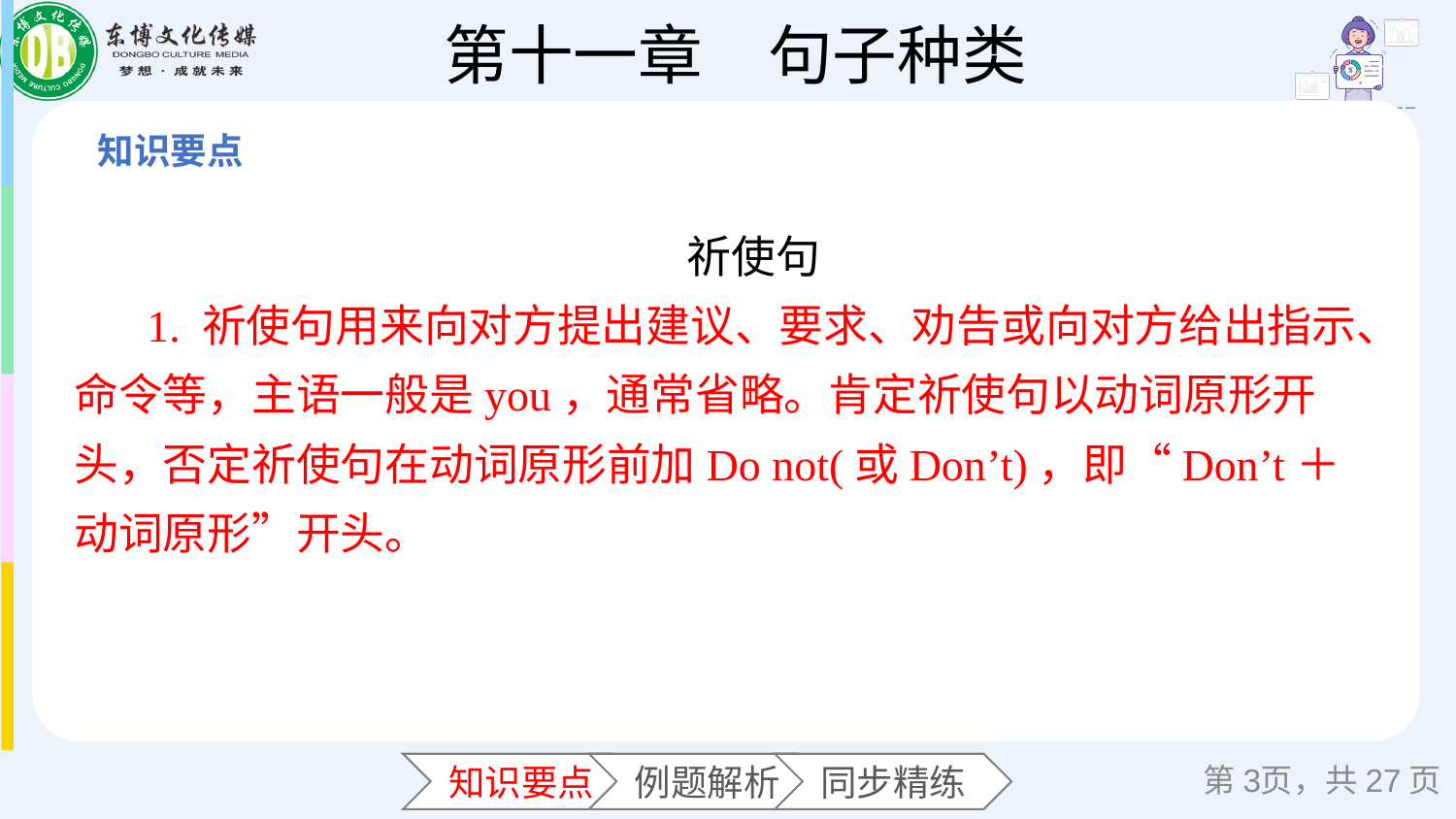

祈使句
1. 祈使句用来向对方提出建议、要求、劝告或向对方给出指示、命令等，主语一般是you，通常省略。肯定祈使句以动词原形开头，否定祈使句在动词原形前加Do not(或Don’t)，即“Don’t＋动词原形”开头。
第3页，共27页